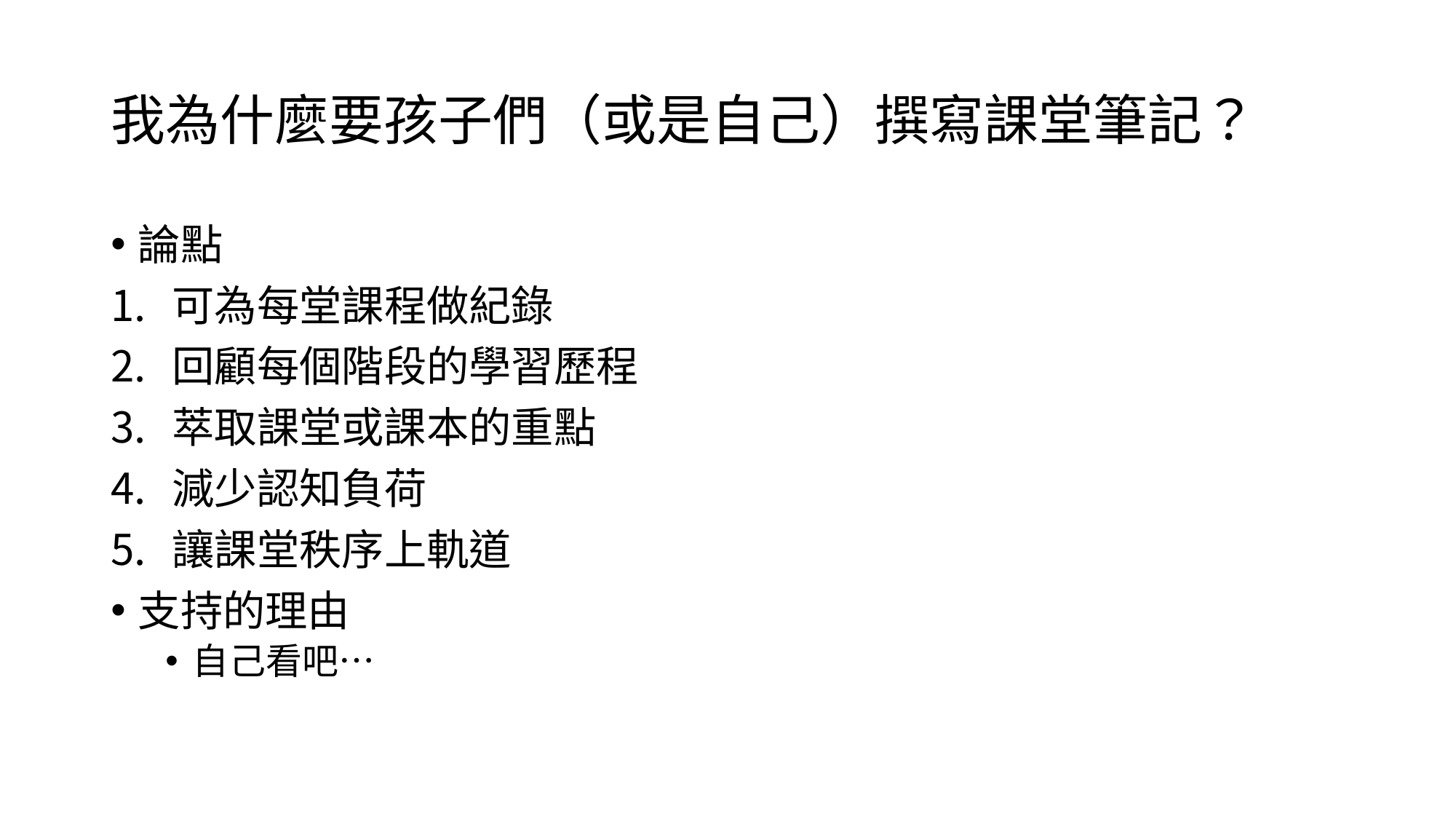

# 我為什麼要孩子們（或是自己）撰寫課堂筆記？
論點
可為每堂課程做紀錄
回顧每個階段的學習歷程
萃取課堂或課本的重點
減少認知負荷
讓課堂秩序上軌道
支持的理由
自己看吧…